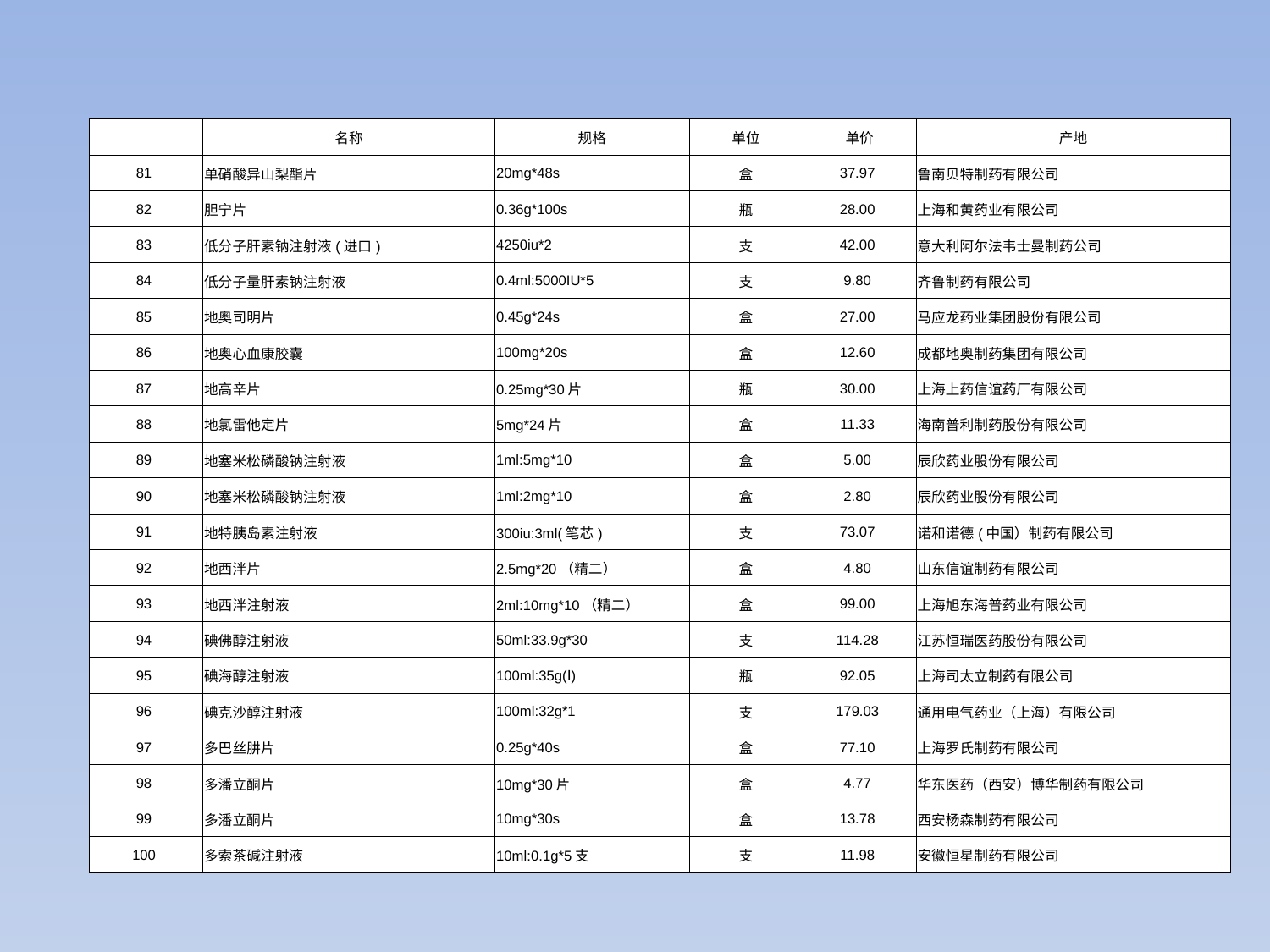

|  | 名称 | 规格 | 单位 | 单价 | 产地 |
| --- | --- | --- | --- | --- | --- |
| 81 | 单硝酸异山梨酯片 | 20mg\*48s | 盒 | 37.97 | 鲁南贝特制药有限公司 |
| 82 | 胆宁片 | 0.36g\*100s | 瓶 | 28.00 | 上海和黄药业有限公司 |
| 83 | 低分子肝素钠注射液(进口) | 4250iu\*2 | 支 | 42.00 | 意大利阿尔法韦士曼制药公司 |
| 84 | 低分子量肝素钠注射液 | 0.4ml:5000IU\*5 | 支 | 9.80 | 齐鲁制药有限公司 |
| 85 | 地奥司明片 | 0.45g\*24s | 盒 | 27.00 | 马应龙药业集团股份有限公司 |
| 86 | 地奥心血康胶囊 | 100mg\*20s | 盒 | 12.60 | 成都地奥制药集团有限公司 |
| 87 | 地高辛片 | 0.25mg\*30片 | 瓶 | 30.00 | 上海上药信谊药厂有限公司 |
| 88 | 地氯雷他定片 | 5mg\*24片 | 盒 | 11.33 | 海南普利制药股份有限公司 |
| 89 | 地塞米松磷酸钠注射液 | 1ml:5mg\*10 | 盒 | 5.00 | 辰欣药业股份有限公司 |
| 90 | 地塞米松磷酸钠注射液 | 1ml:2mg\*10 | 盒 | 2.80 | 辰欣药业股份有限公司 |
| 91 | 地特胰岛素注射液 | 300iu:3ml(笔芯) | 支 | 73.07 | 诺和诺德(中国）制药有限公司 |
| 92 | 地西泮片 | 2.5mg\*20（精二） | 盒 | 4.80 | 山东信谊制药有限公司 |
| 93 | 地西泮注射液 | 2ml:10mg\*10（精二） | 盒 | 99.00 | 上海旭东海普药业有限公司 |
| 94 | 碘佛醇注射液 | 50ml:33.9g\*30 | 支 | 114.28 | 江苏恒瑞医药股份有限公司 |
| 95 | 碘海醇注射液 | 100ml:35g(Ⅰ) | 瓶 | 92.05 | 上海司太立制药有限公司 |
| 96 | 碘克沙醇注射液 | 100ml:32g\*1 | 支 | 179.03 | 通用电气药业（上海）有限公司 |
| 97 | 多巴丝肼片 | 0.25g\*40s | 盒 | 77.10 | 上海罗氏制药有限公司 |
| 98 | 多潘立酮片 | 10mg\*30片 | 盒 | 4.77 | 华东医药（西安）博华制药有限公司 |
| 99 | 多潘立酮片 | 10mg\*30s | 盒 | 13.78 | 西安杨森制药有限公司 |
| 100 | 多索茶碱注射液 | 10ml:0.1g\*5支 | 支 | 11.98 | 安徽恒星制药有限公司 |